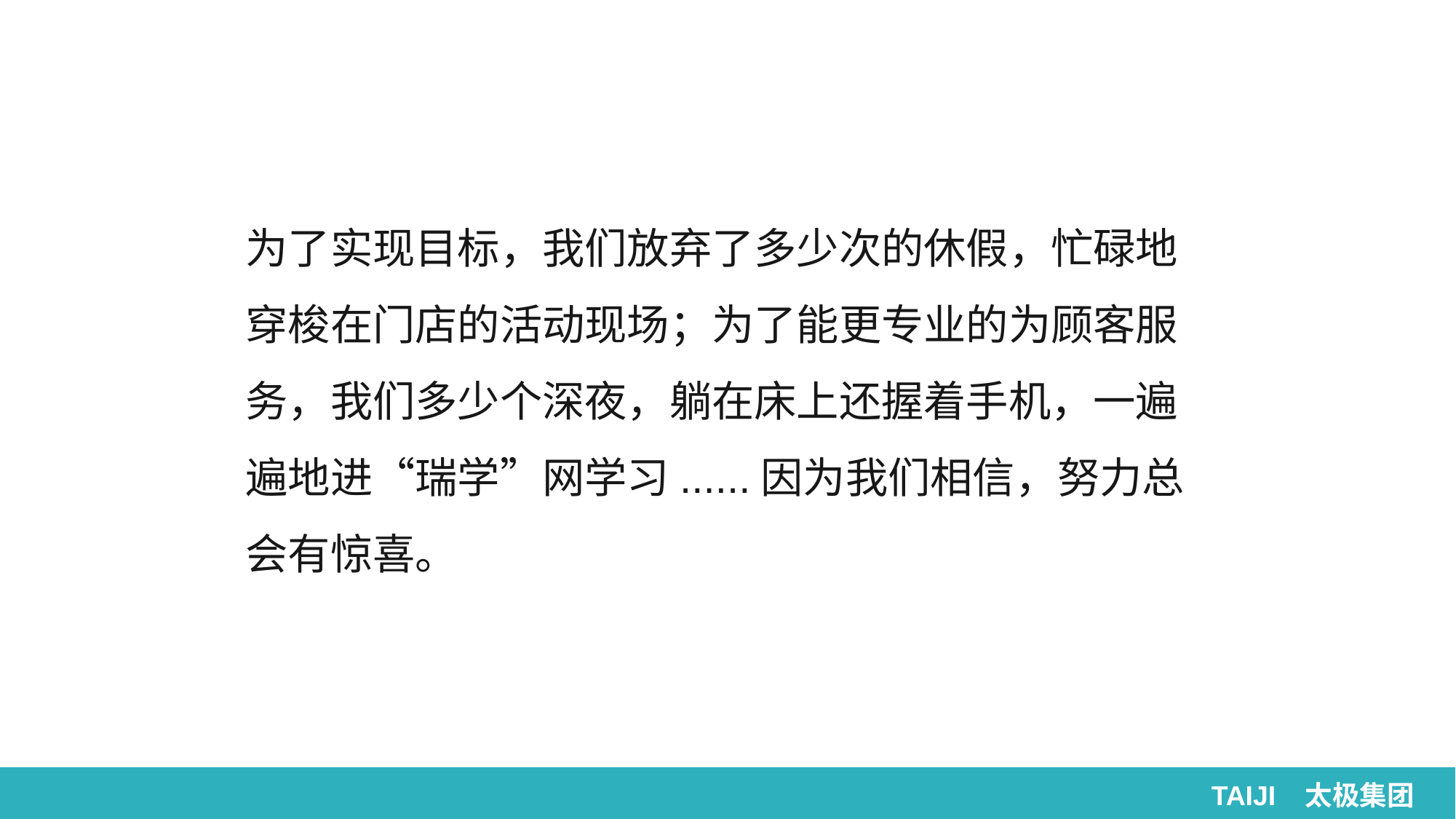

为了实现目标，我们放弃了多少次的休假，忙碌地穿梭在门店的活动现场；为了能更专业的为顾客服务，我们多少个深夜，躺在床上还握着手机，一遍遍地进“瑞学”网学习......因为我们相信，努力总会有惊喜。

TAIJI   太极集团